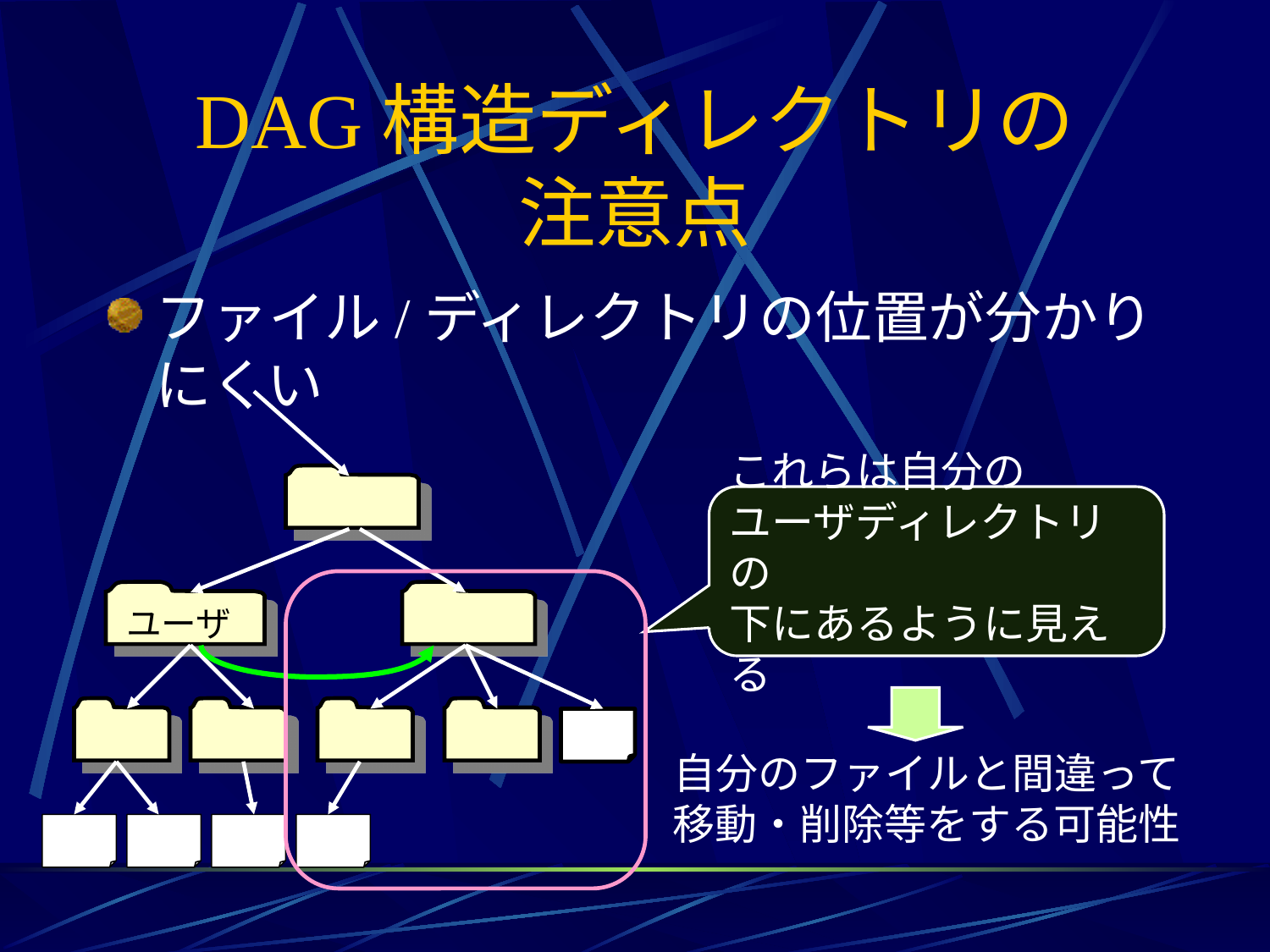

# DAG構造ディレクトリの 注意点
ファイル/ディレクトリの位置が分かりにくい

これらは自分の
ユーザディレクトリの
下にあるように見える

ユーザ

自分のファイルと間違って
移動・削除等をする可能性